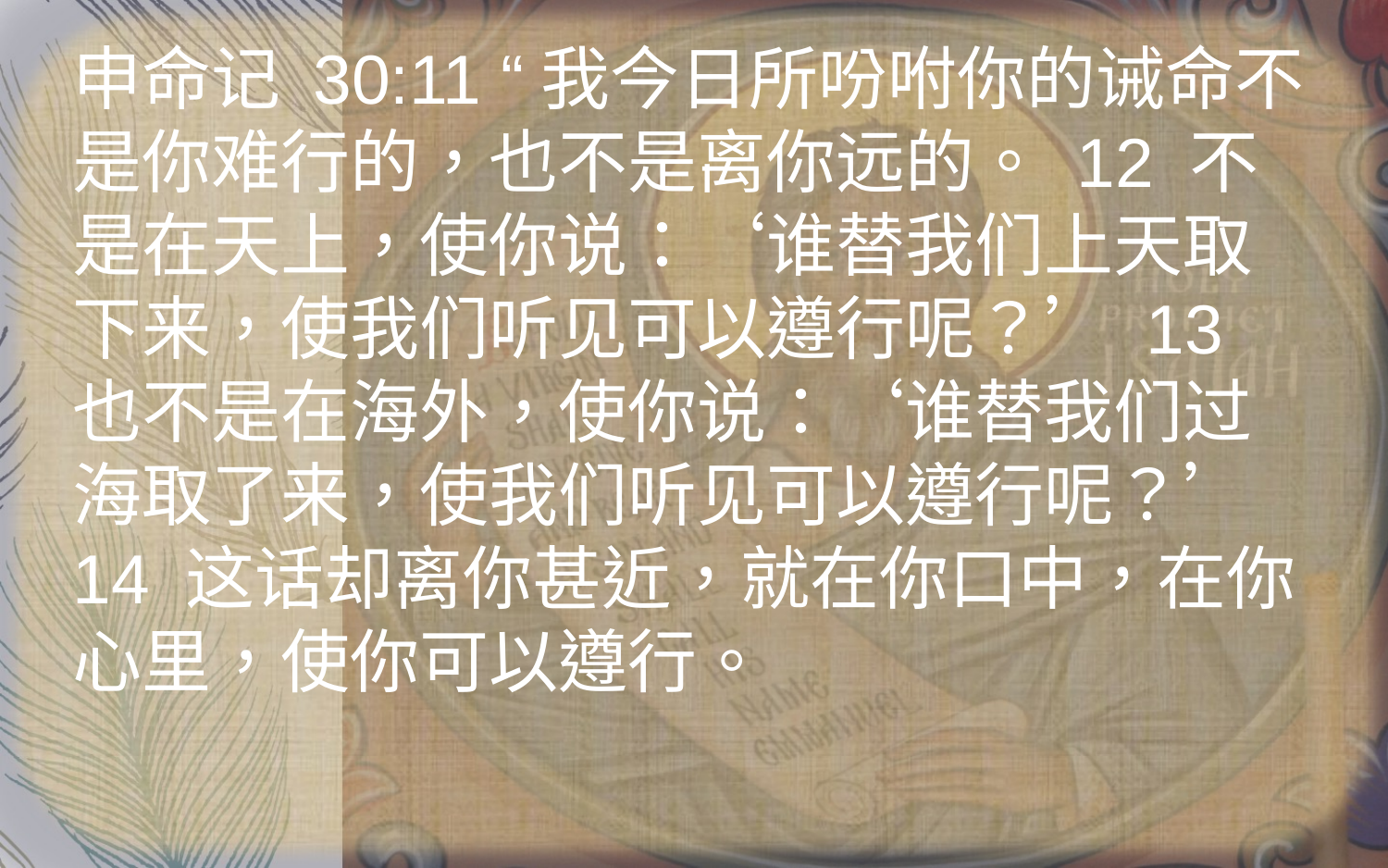

申命记 30:11 “我今日所吩咐你的诫命不是你难行的，也不是离你远的。 12 不是在天上，使你说：‘谁替我们上天取下来，使我们听见可以遵行呢？’ 13 也不是在海外，使你说：‘谁替我们过海取了来，使我们听见可以遵行呢？’ 14 这话却离你甚近，就在你口中，在你心里，使你可以遵行。